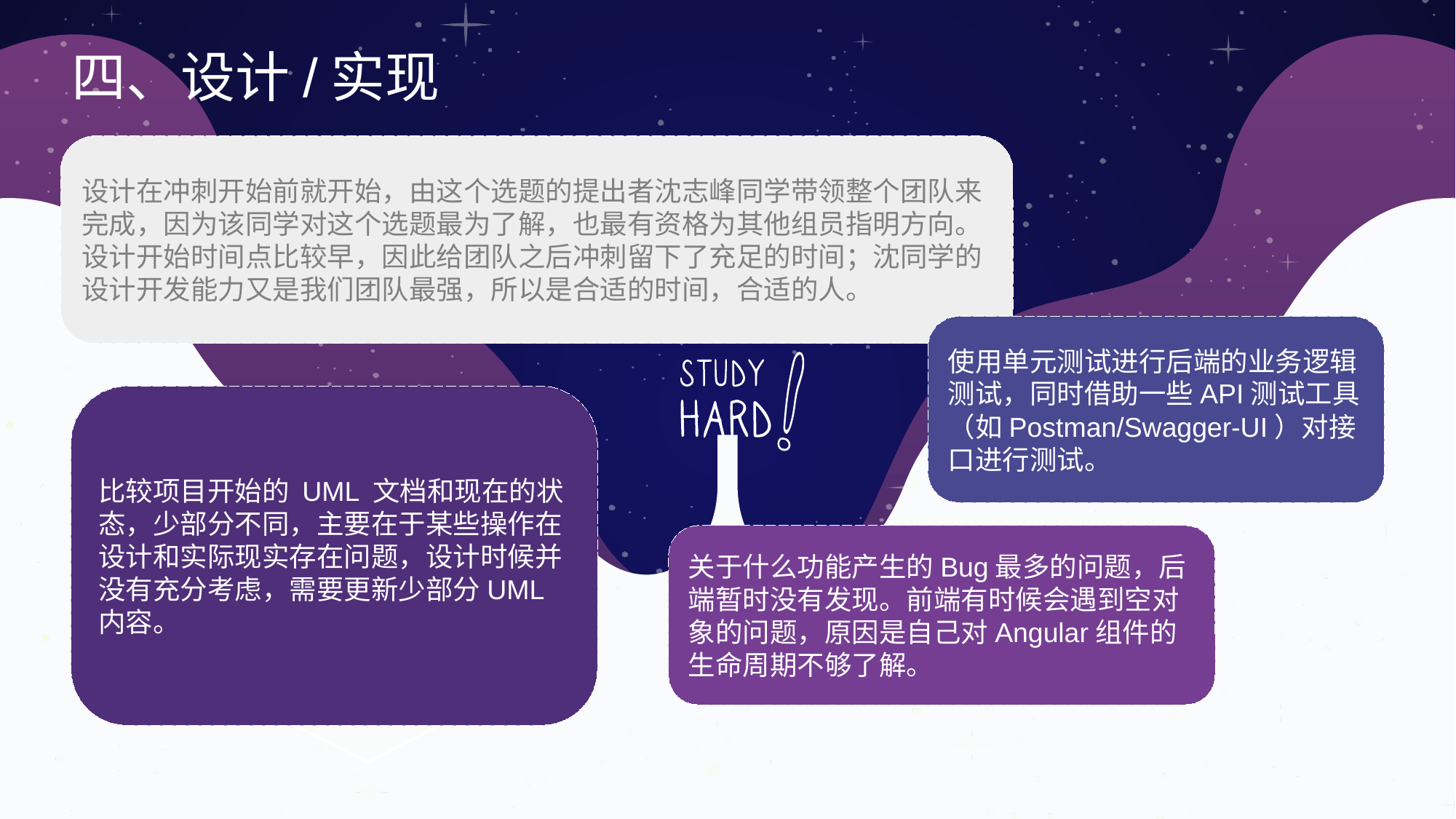

四、设计/实现
设计在冲刺开始前就开始，由这个选题的提出者沈志峰同学带领整个团队来完成，因为该同学对这个选题最为了解，也最有资格为其他组员指明方向。设计开始时间点比较早，因此给团队之后冲刺留下了充足的时间；沈同学的设计开发能力又是我们团队最强，所以是合适的时间，合适的人。
使用单元测试进行后端的业务逻辑测试，同时借助一些API测试工具（如Postman/Swagger-UI）对接口进行测试。

比较项目开始的 UML 文档和现在的状态，少部分不同，主要在于某些操作在设计和实际现实存在问题，设计时候并没有充分考虑，需要更新少部分UML内容。

关于什么功能产生的Bug最多的问题，后端暂时没有发现。前端有时候会遇到空对象的问题，原因是自己对Angular组件的生命周期不够了解。